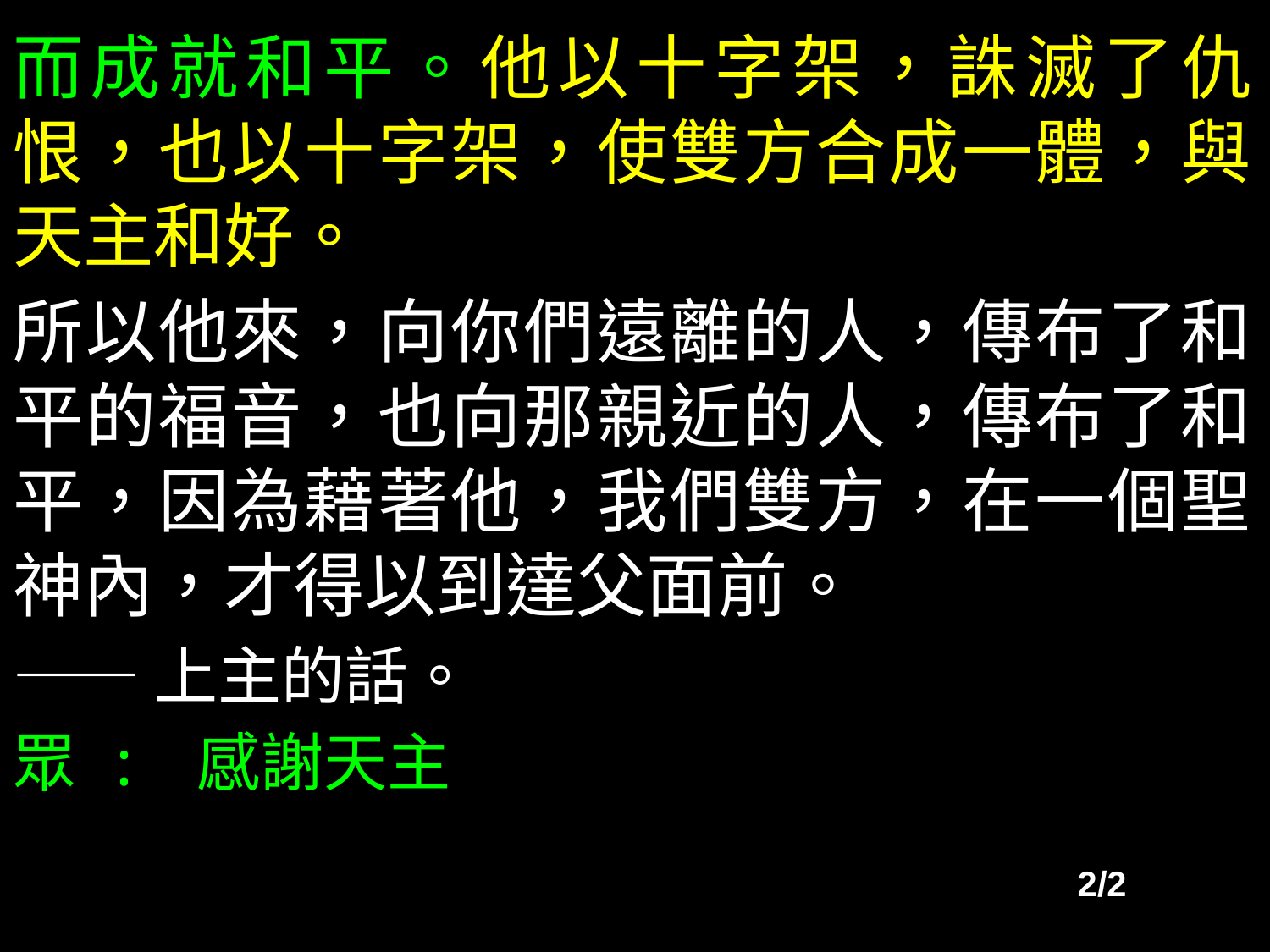

而成就和平。他以十字架，誅滅了仇恨，也以十字架，使雙方合成一體，與天主和好。
所以他來，向你們遠離的人，傳布了和平的福音，也向那親近的人，傳布了和平，因為藉著他，我們雙方，在一個聖神內，才得以到達父面前。
——上主的話。
眾 : 感謝天主

2/2